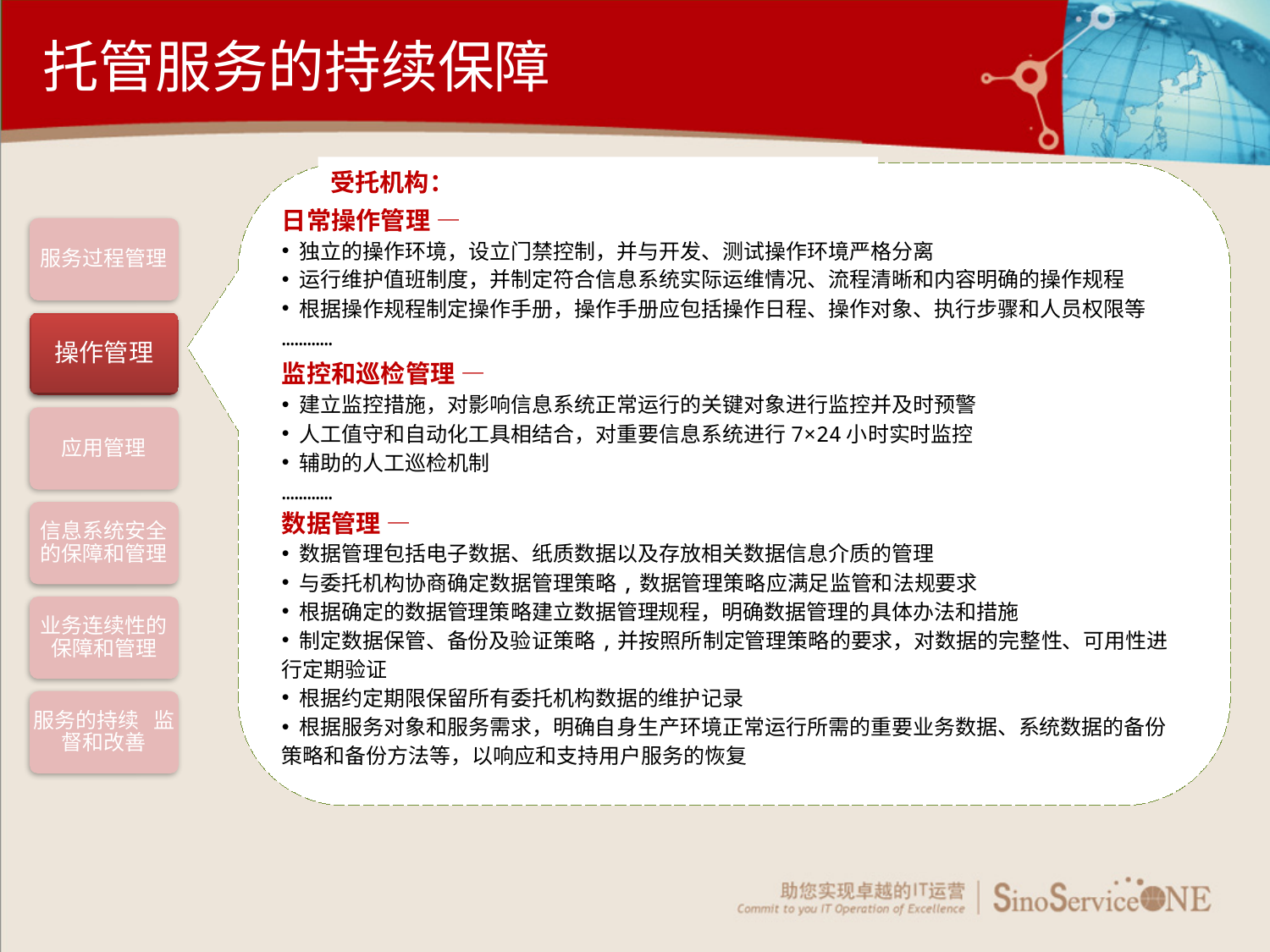

托管服务的持续保障
受托机构：
日常操作管理 —
 独立的操作环境，设立门禁控制，并与开发、测试操作环境严格分离
 运行维护值班制度，并制定符合信息系统实际运维情况、流程清晰和内容明确的操作规程
 根据操作规程制定操作手册，操作手册应包括操作日程、操作对象、执行步骤和人员权限等
…………
监控和巡检管理 —
 建立监控措施，对影响信息系统正常运行的关键对象进行监控并及时预警
 人工值守和自动化工具相结合，对重要信息系统进行7×24小时实时监控
 辅助的人工巡检机制
…………
数据管理 —
 数据管理包括电子数据、纸质数据以及存放相关数据信息介质的管理
 与委托机构协商确定数据管理策略,数据管理策略应满足监管和法规要求
 根据确定的数据管理策略建立数据管理规程，明确数据管理的具体办法和措施
 制定数据保管、备份及验证策略,并按照所制定管理策略的要求，对数据的完整性、可用性进行定期验证
 根据约定期限保留所有委托机构数据的维护记录
 根据服务对象和服务需求，明确自身生产环境正常运行所需的重要业务数据、系统数据的备份策略和备份方法等，以响应和支持用户服务的恢复

服务过程管理

操作管理
应用管理

信息系统安全的保障和管理

业务连续性的保障和管理

服务的持续   监督和改善